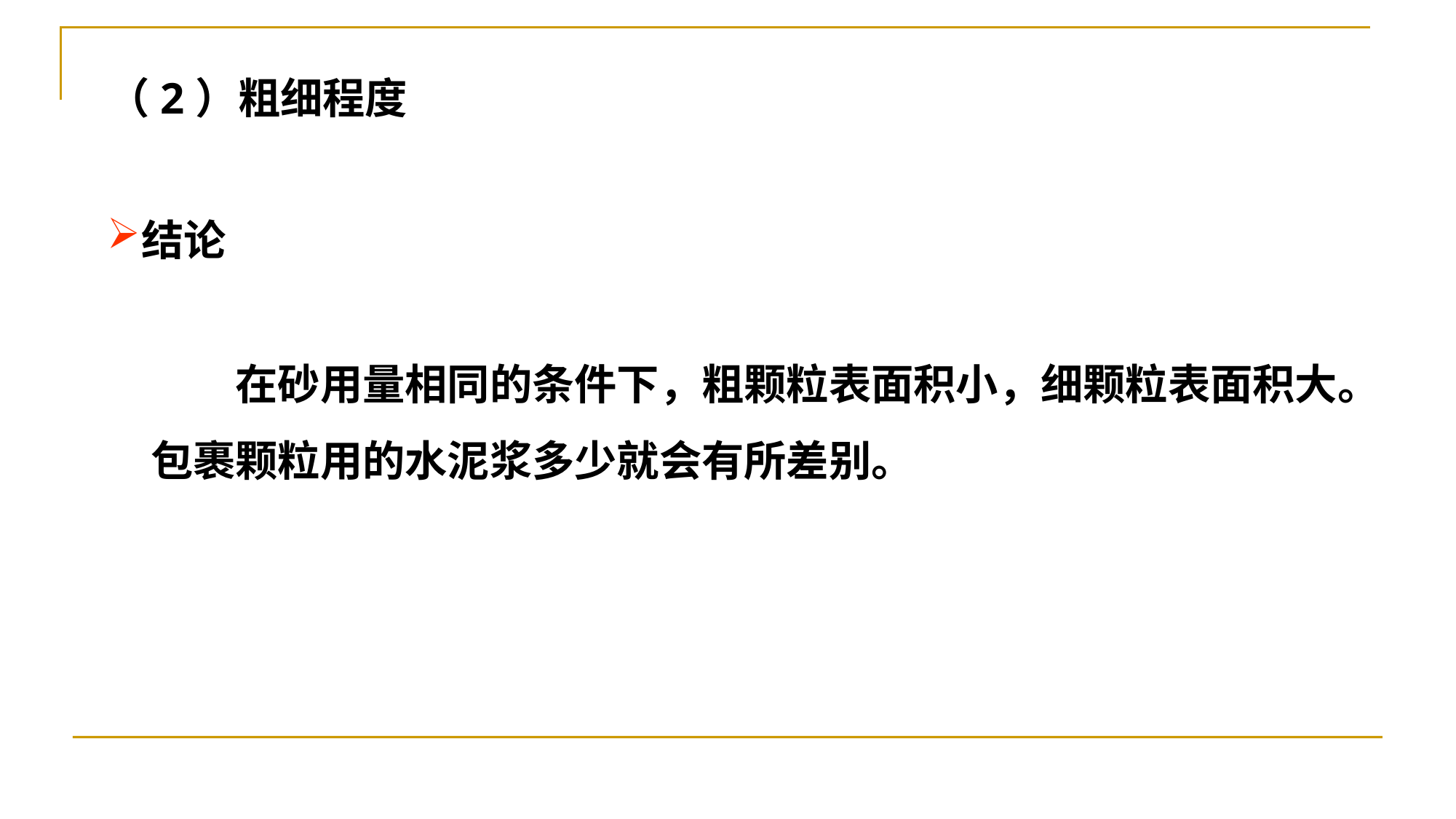

（2）粗细程度
结论
　　在砂用量相同的条件下，粗颗粒表面积小，细颗粒表面积大。包裹颗粒用的水泥浆多少就会有所差别。